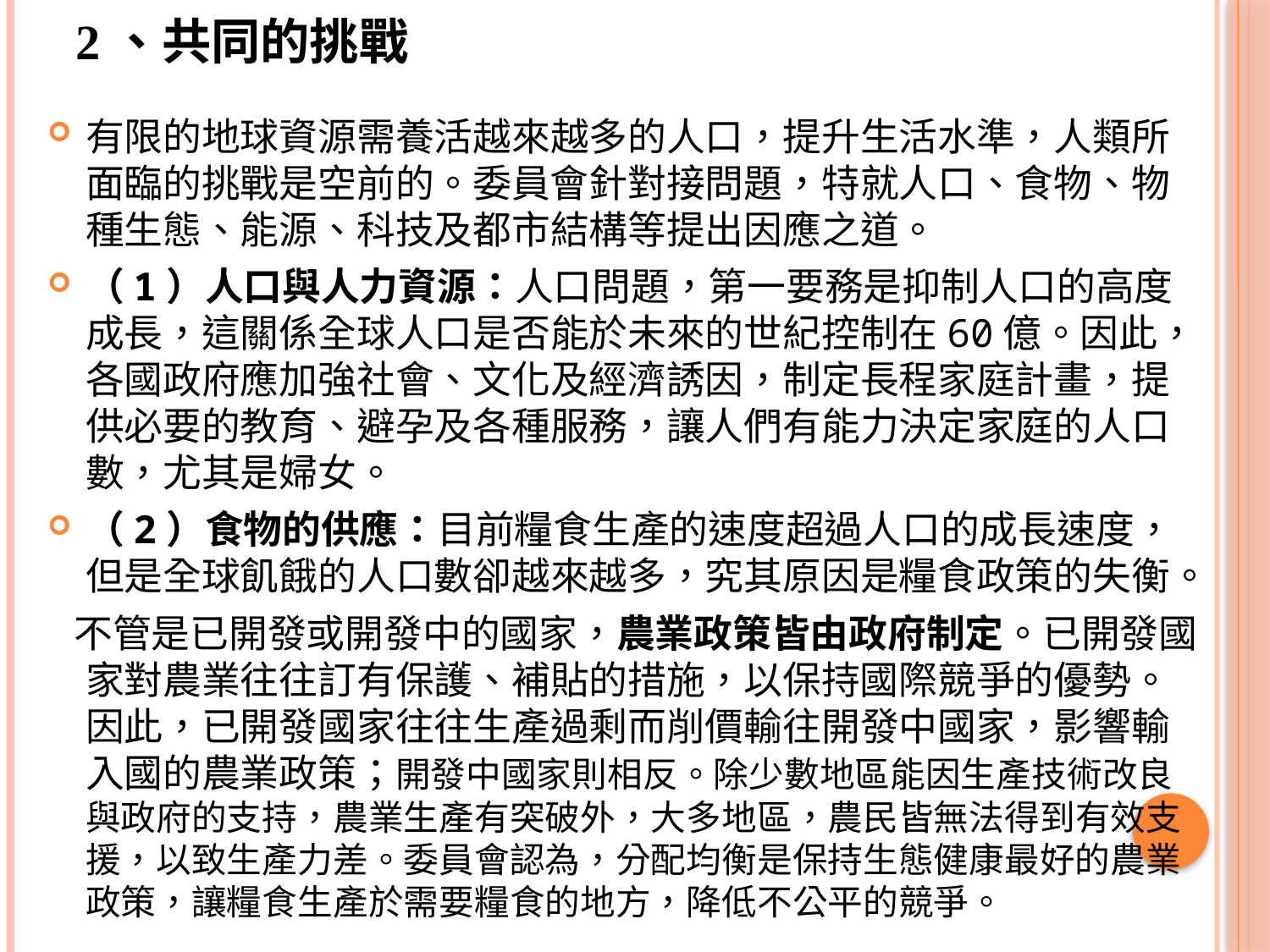

# 2、共同的挑戰
有限的地球資源需養活越來越多的人口，提升生活水準，人類所面臨的挑戰是空前的。委員會針對接問題，特就人口、食物、物種生態、能源、科技及都市結構等提出因應之道。
（1）人口與人力資源：人口問題，第一要務是抑制人口的高度成長，這關係全球人口是否能於未來的世紀控制在60億。因此，各國政府應加強社會、文化及經濟誘因，制定長程家庭計畫，提供必要的教育、避孕及各種服務，讓人們有能力決定家庭的人口數，尤其是婦女。
（2）食物的供應：目前糧食生產的速度超過人口的成長速度，但是全球飢餓的人口數卻越來越多，究其原因是糧食政策的失衡。
  不管是已開發或開發中的國家，農業政策皆由政府制定。已開發國家對農業往往訂有保護、補貼的措施，以保持國際競爭的優勢。因此，已開發國家往往生產過剩而削價輸往開發中國家，影響輸入國的農業政策；開發中國家則相反。除少數地區能因生產技術改良與政府的支持，農業生產有突破外，大多地區，農民皆無法得到有效支援，以致生產力差。委員會認為，分配均衡是保持生態健康最好的農業政策，讓糧食生產於需要糧食的地方，降低不公平的競爭。